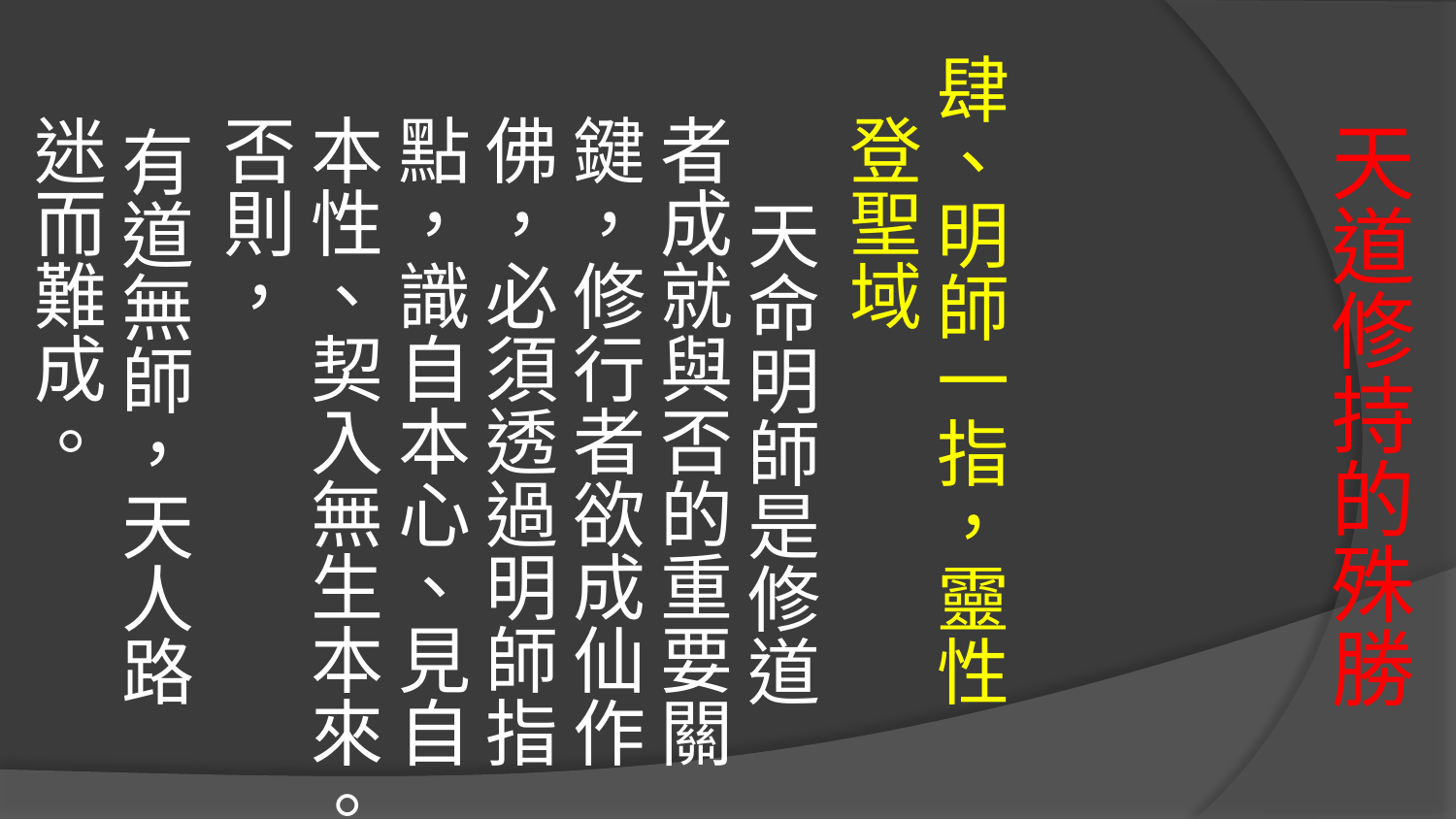

肆、明師一指，靈性登聖域
　　天命明師是修道者成就與否的重要關鍵，修行者欲成仙作佛，必須透過明師指點，識自本心、見自本性、契入無生本來。否則，
　有道無師，天人路迷而難成。
# 天道修持的殊勝